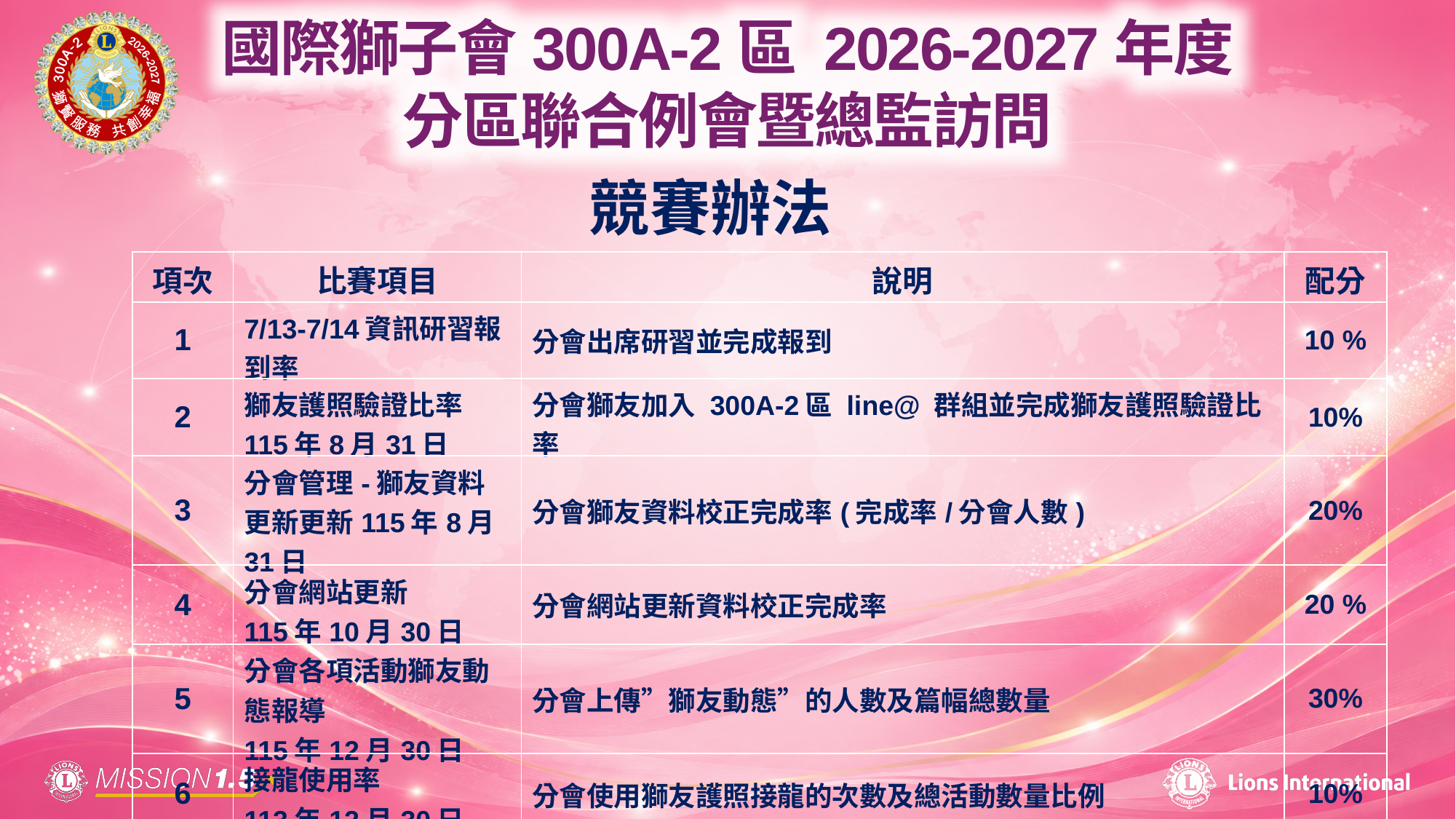

競賽辦法
| 項次 | 比賽項目 | 說明 | 配分 |
| --- | --- | --- | --- |
| 1 | 7/13-7/14資訊研習報到率 | 分會出席研習並完成報到 | 10 % |
| 2 | 獅友護照驗證比率115年8月31日 | 分會獅友加入 300A-2區 line@ 群組並完成獅友護照驗證比率 | 10% |
| 3 | 分會管理-獅友資料更新更新115年8月31日 | 分會獅友資料校正完成率(完成率/分會人數) | 20% |
| 4 | 分會網站更新 115年10月30日 | 分會網站更新資料校正完成率 | 20 % |
| 5 | 分會各項活動獅友動態報導 115年12月30日 | 分會上傳”獅友動態”的人數及篇幅總數量 | 30% |
| 6 | 接龍使用率 113年12月30日 | 分會使用獅友護照接龍的次數及總活動數量比例 | 10% |